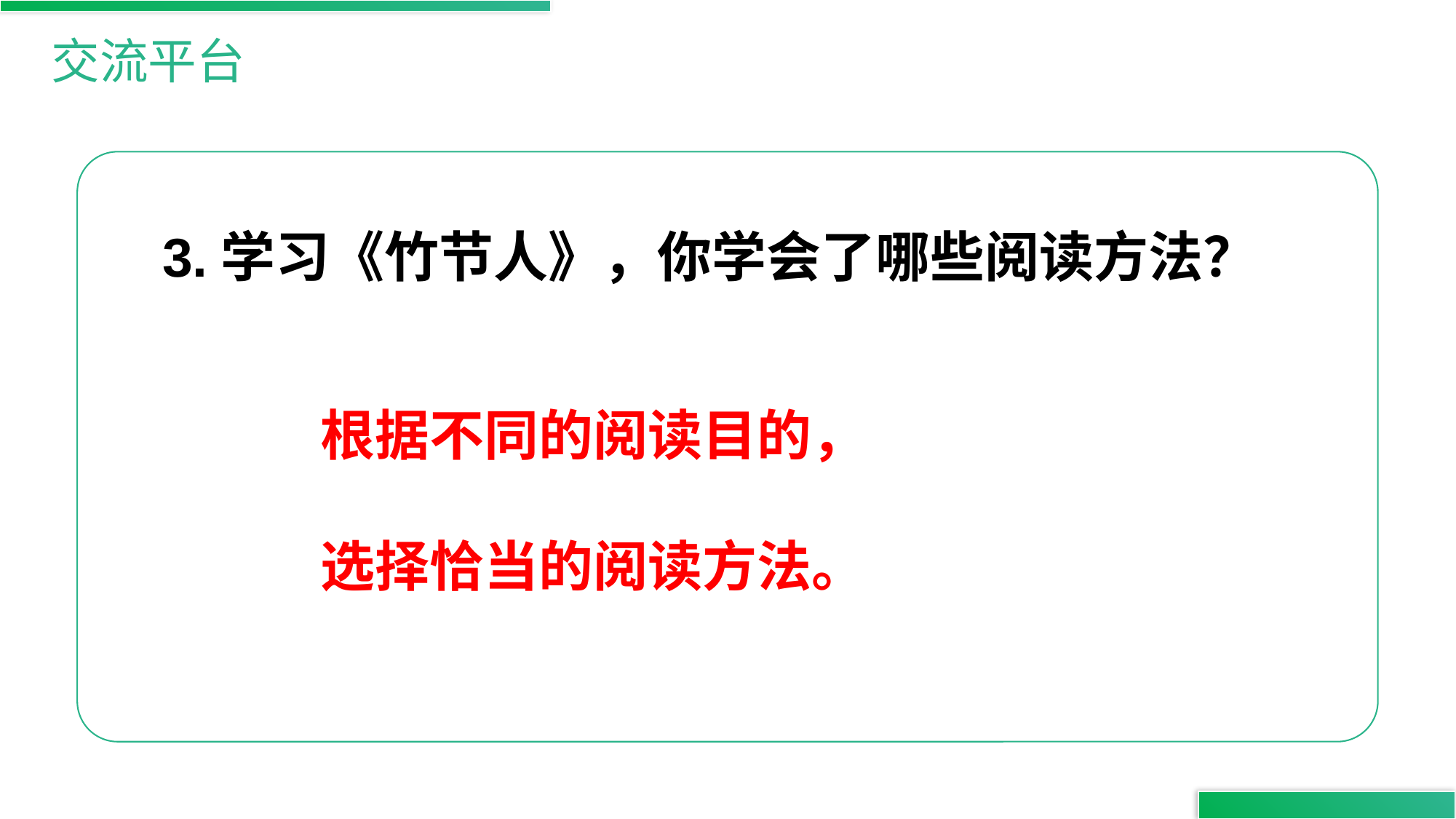

交流平台
3.学习《竹节人》，你学会了哪些阅读方法？
根据不同的阅读目的，
选择恰当的阅读方法。